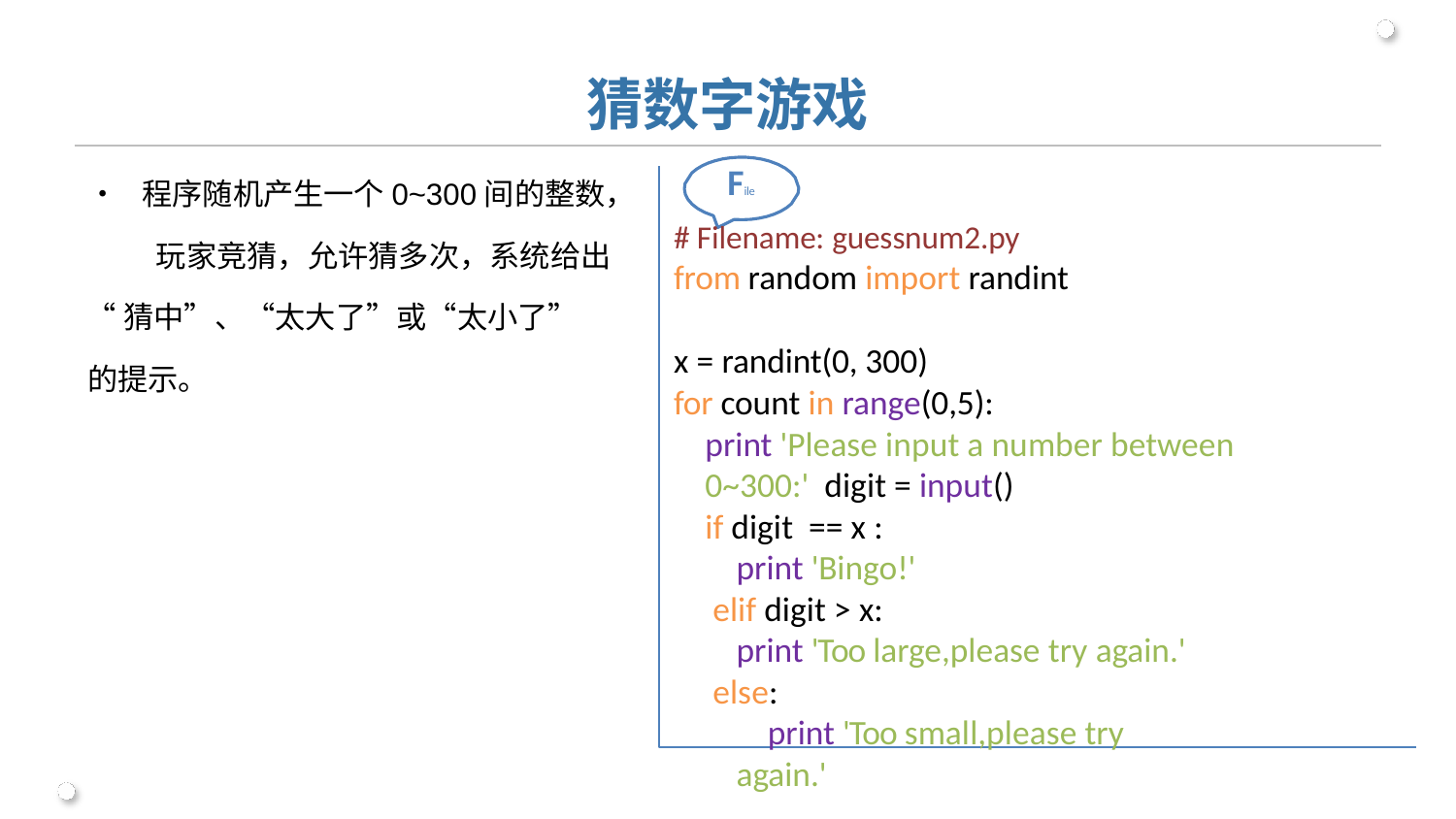

# 猜数字游戏
•	程序随机产生一个0~300间的整数，  玩家竞猜，允许猜多次，系统给出
“猜中”、“太大了”或“太小了”
的提示。

File
# Filename: guessnum2.py
from random import randint

x = randint(0, 300)
for count in range(0,5):
print 'Please input a number between 0~300:'  digit = input()
if digit  == x :
print 'Bingo!'  elif digit > x:
print 'Too large,please try again.'  else:
print 'Too small,please try again.'